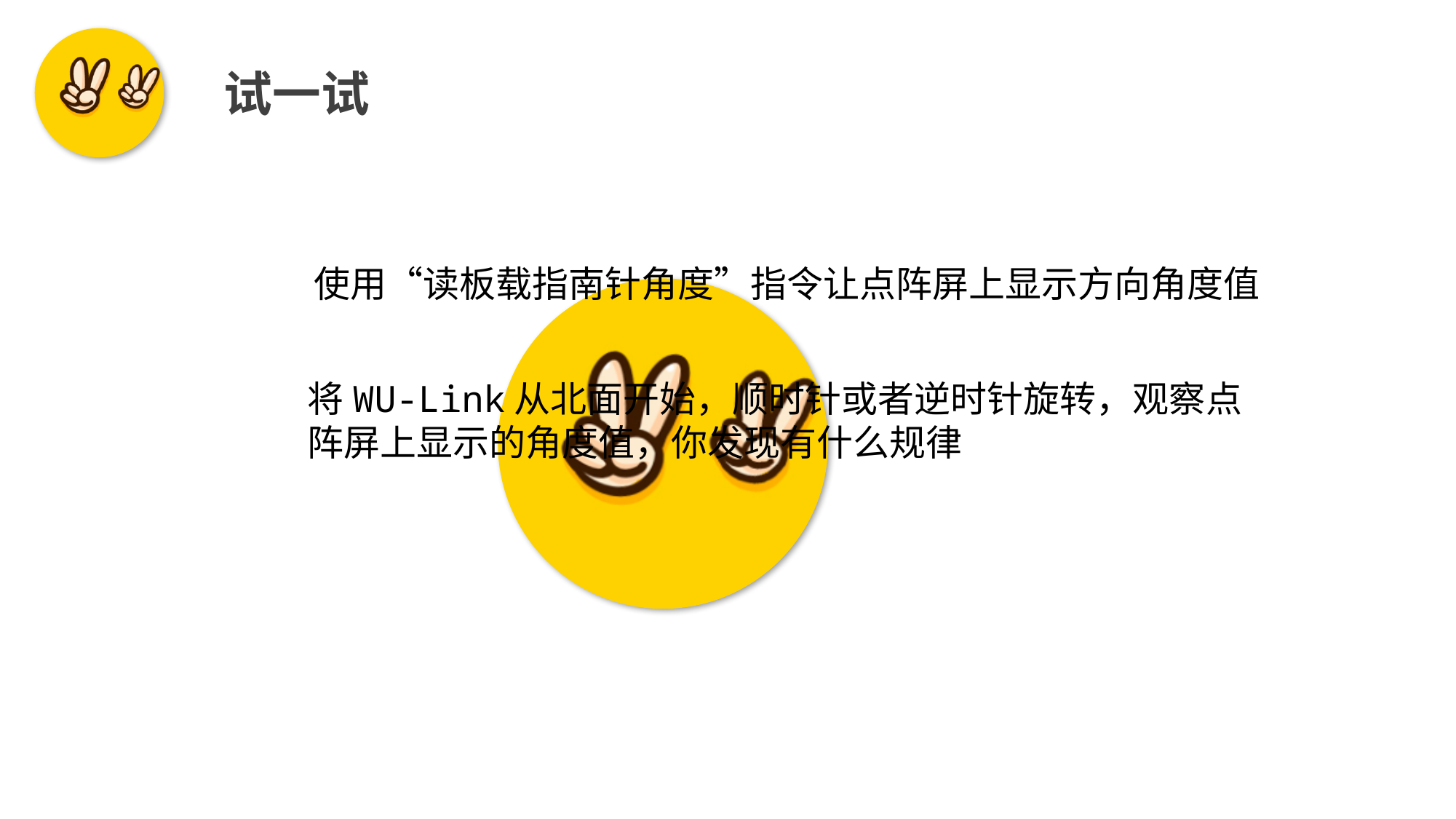

试一试
使用“读板载指南针角度”指令让点阵屏上显示方向角度值

将WU-Link从北面开始，顺时针或者逆时针旋转，观察点阵屏上显示的角度值，你发现有什么规律